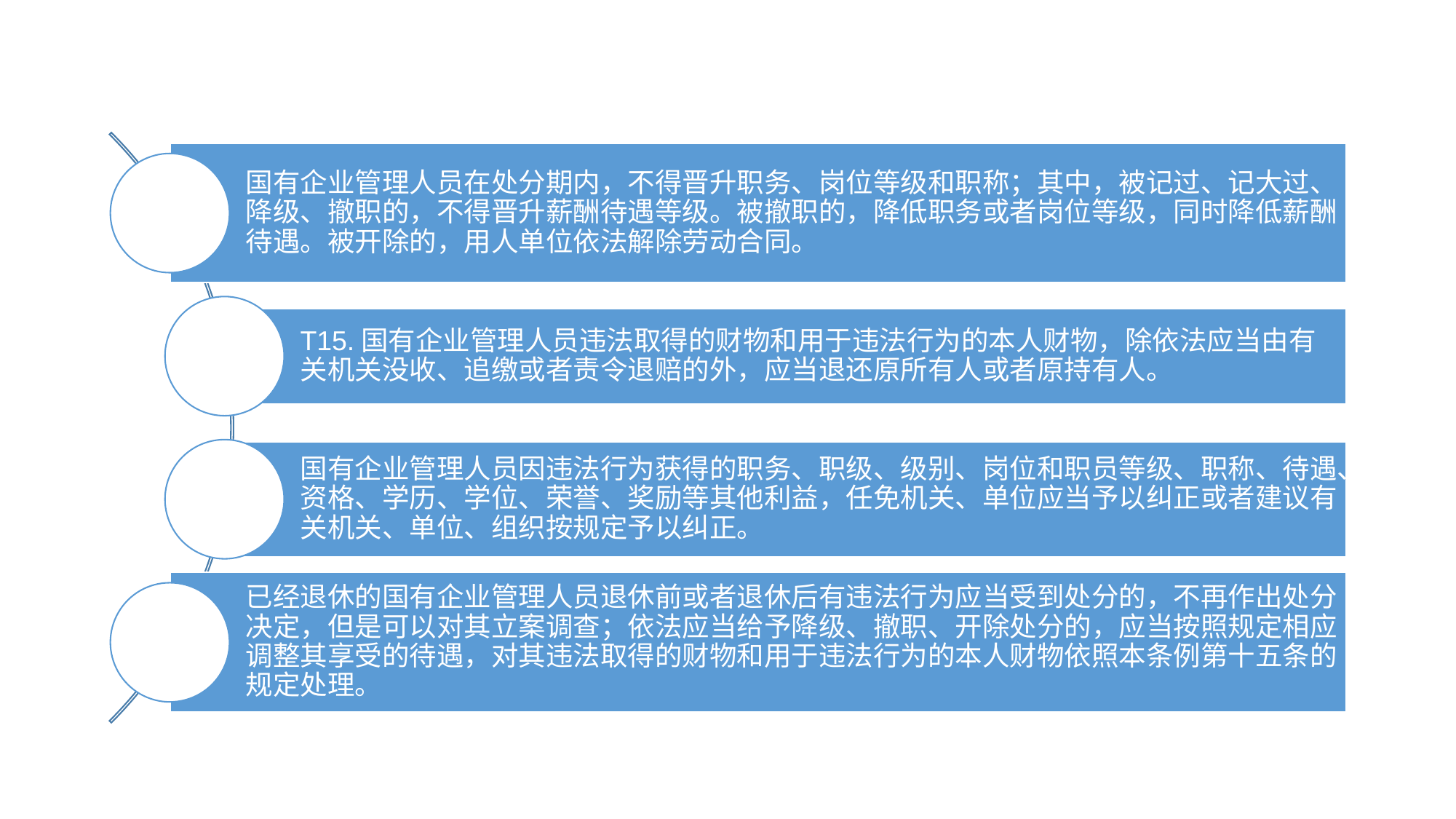

#
国有企业管理人员在处分期内，不得晋升职务、岗位等级和职称；其中，被记过、记大过、降级、撤职的，不得晋升薪酬待遇等级。被撤职的，降低职务或者岗位等级，同时降低薪酬待遇。被开除的，用人单位依法解除劳动合同。
T15.国有企业管理人员违法取得的财物和用于违法行为的本人财物，除依法应当由有关机关没收、追缴或者责令退赔的外，应当退还原所有人或者原持有人。
国有企业管理人员因违法行为获得的职务、职级、级别、岗位和职员等级、职称、待遇、资格、学历、学位、荣誉、奖励等其他利益，任免机关、单位应当予以纠正或者建议有关机关、单位、组织按规定予以纠正。
已经退休的国有企业管理人员退休前或者退休后有违法行为应当受到处分的，不再作出处分决定，但是可以对其立案调查；依法应当给予降级、撤职、开除处分的，应当按照规定相应调整其享受的待遇，对其违法取得的财物和用于违法行为的本人财物依照本条例第十五条的规定处理。